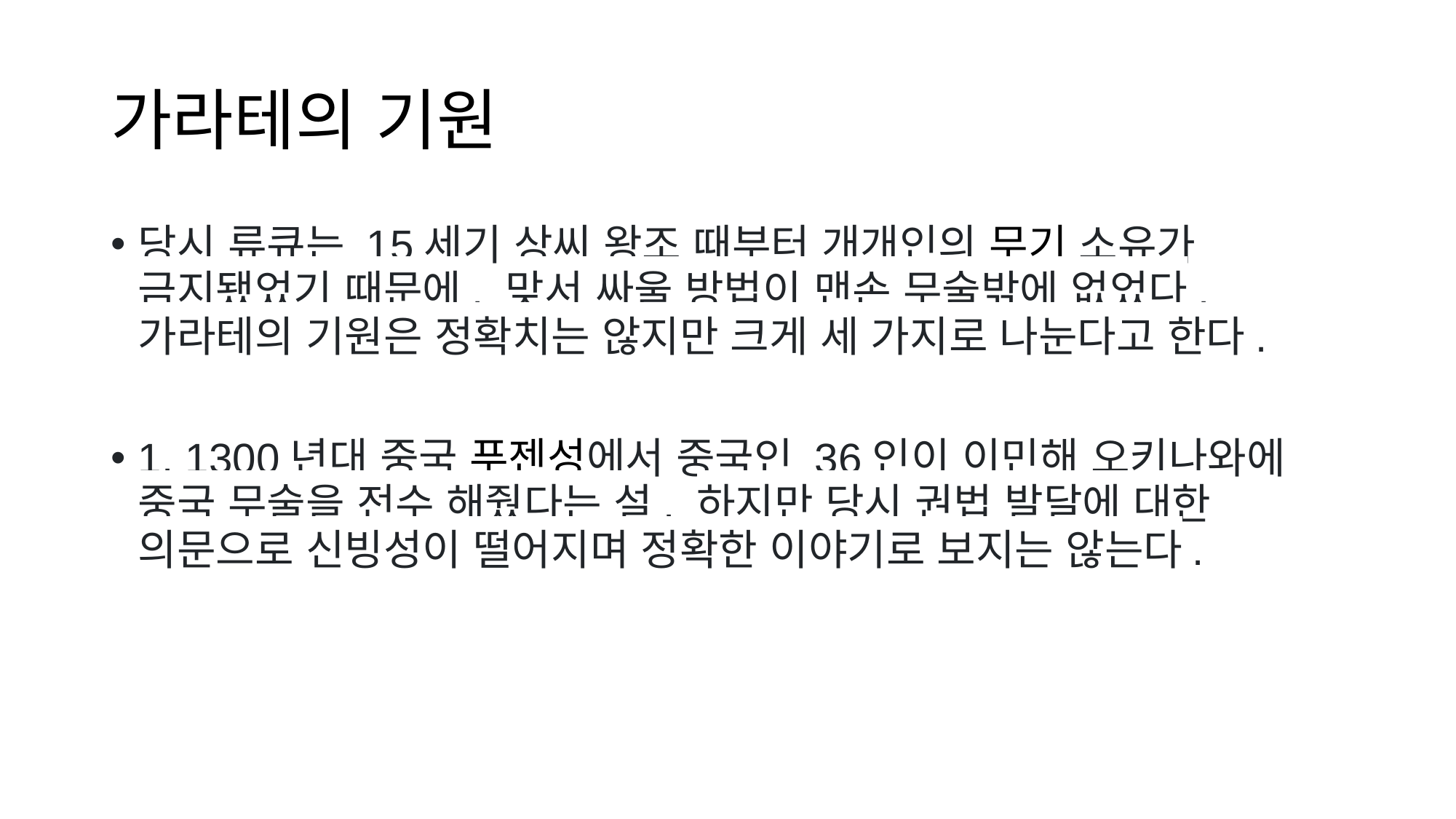

# 가라테의 기원
당시 류큐는 15세기 상씨 왕조 때부터 개개인의 무기 소유가 금지됐었기 때문에, 맞서 싸울 방법이 맨손 무술밖에 없었다. 가라테의 기원은 정확치는 않지만 크게 세 가지로 나눈다고 한다.

1. 1300년대 중국 푸젠성에서 중국인 36인이 이민해 오키나와에 중국 무술을 전수 해줬다는 설. 하지만 당시 권법 발달에 대한 의문으로 신빙성이 떨어지며 정확한 이야기로 보지는 않는다.